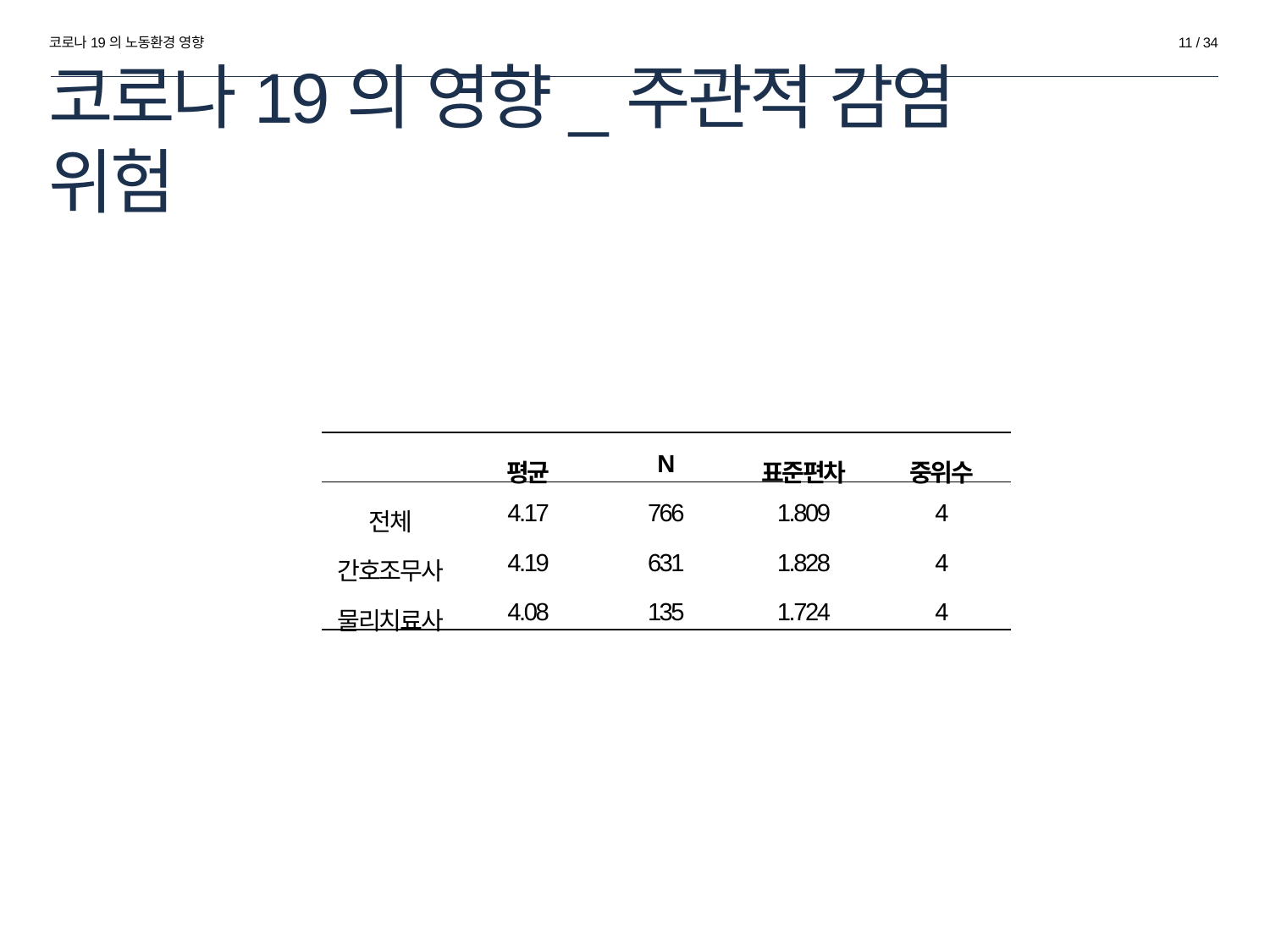

코로나19의 노동환경 영향
11 / 34
# 코로나19의 영향_주관적 감염 위험
|  | 평균 | N | 표준편차 | 중위수 |
| --- | --- | --- | --- | --- |
| 전체 | 4.17 | 766 | 1.809 | 4 |
| 간호조무사 | 4.19 | 631 | 1.828 | 4 |
| 물리치료사 | 4.08 | 135 | 1.724 | 4 |